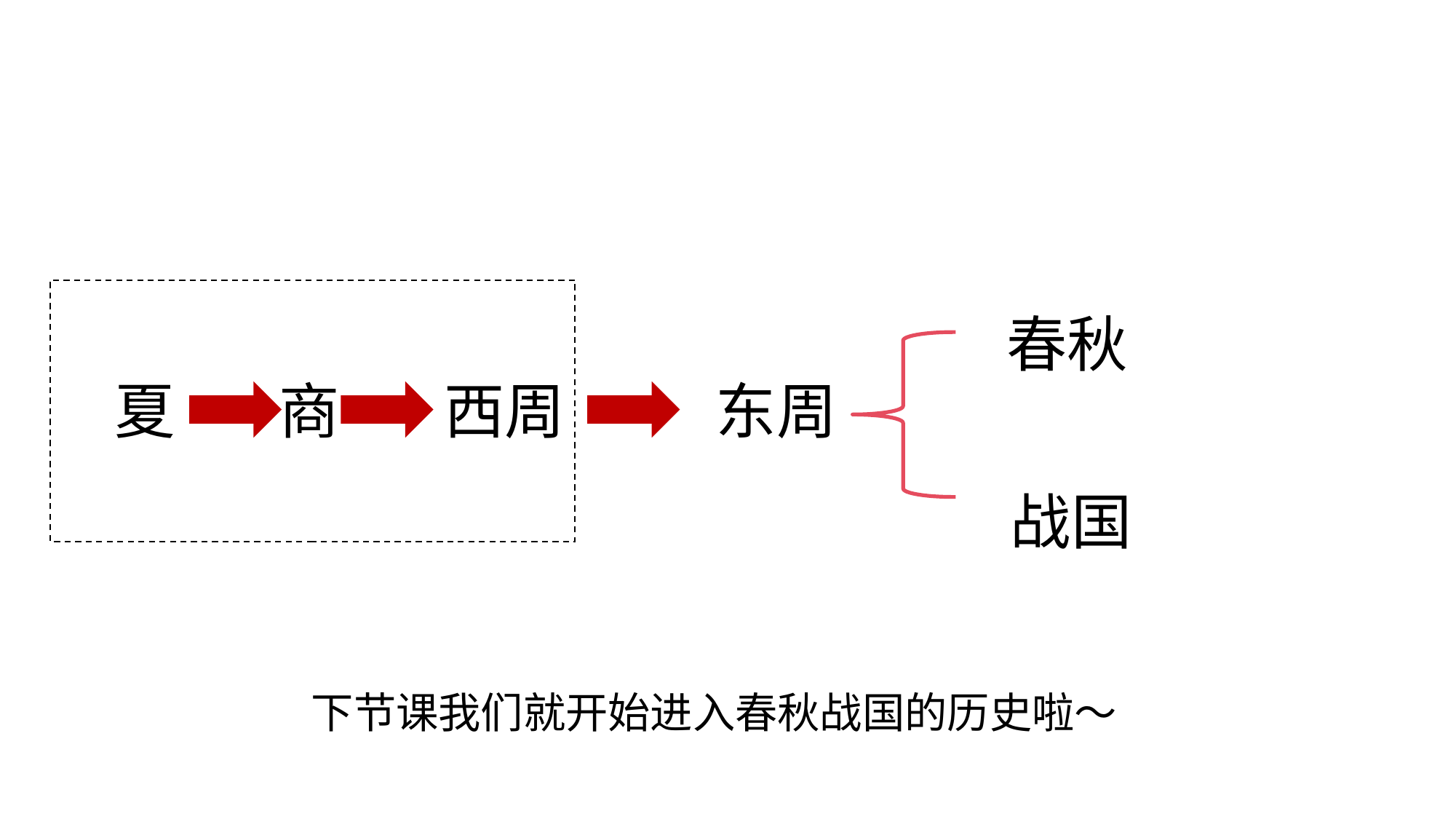

春秋

夏
商
西周
东周

战国
下节课我们就开始进入春秋战国的历史啦～